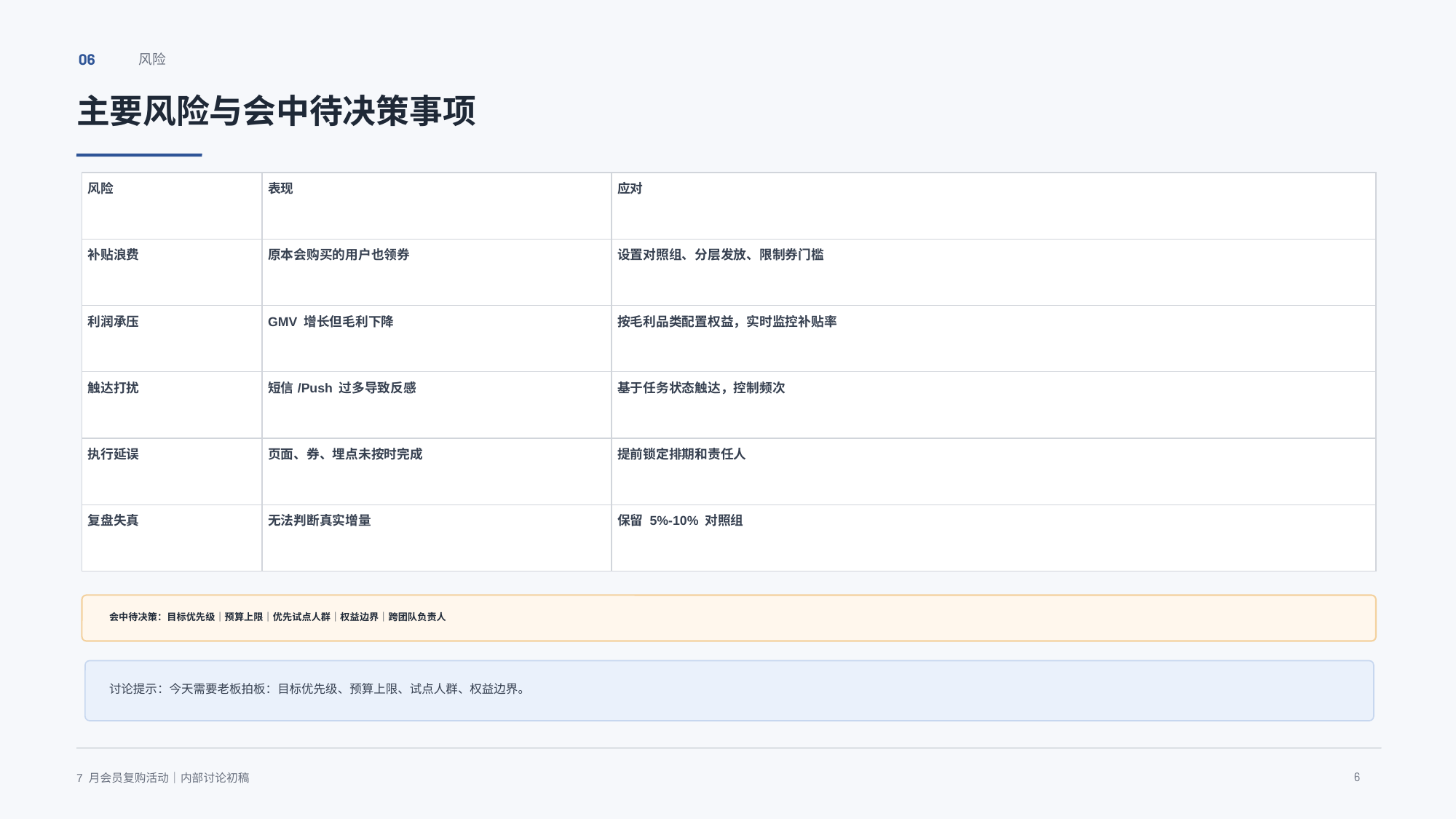

06
风险
主要风险与会中待决策事项

| 风险 | 表现 | 应对 |
| --- | --- | --- |
| 补贴浪费 | 原本会购买的用户也领券 | 设置对照组、分层发放、限制券门槛 |
| 利润承压 | GMV 增长但毛利下降 | 按毛利品类配置权益，实时监控补贴率 |
| 触达打扰 | 短信/Push 过多导致反感 | 基于任务状态触达，控制频次 |
| 执行延误 | 页面、券、埋点未按时完成 | 提前锁定排期和责任人 |
| 复盘失真 | 无法判断真实增量 | 保留 5%-10% 对照组 |

会中待决策：目标优先级｜预算上限｜优先试点人群｜权益边界｜跨团队负责人

讨论提示：今天需要老板拍板：目标优先级、预算上限、试点人群、权益边界。
6